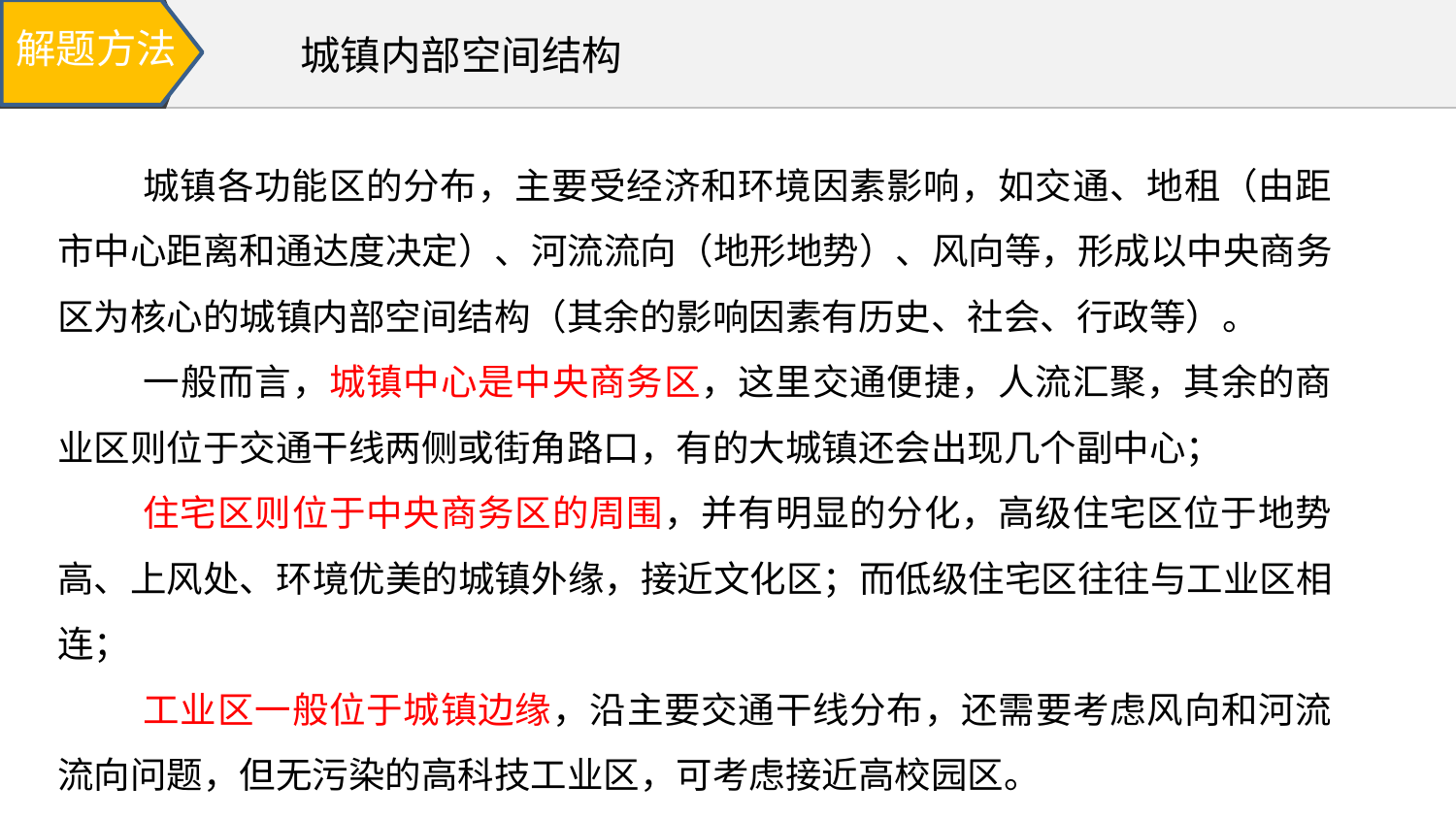

解题方法
# 城镇内部空间结构
城镇各功能区的分布，主要受经济和环境因素影响，如交通、地租（由距市中心距离和通达度决定）、河流流向（地形地势）、风向等，形成以中央商务区为核心的城镇内部空间结构（其余的影响因素有历史、社会、行政等）。
一般而言，城镇中心是中央商务区，这里交通便捷，人流汇聚，其余的商业区则位于交通干线两侧或街角路口，有的大城镇还会出现几个副中心；
住宅区则位于中央商务区的周围，并有明显的分化，高级住宅区位于地势高、上风处、环境优美的城镇外缘，接近文化区；而低级住宅区往往与工业区相连；
工业区一般位于城镇边缘，沿主要交通干线分布，还需要考虑风向和河流流向问题，但无污染的高科技工业区，可考虑接近高校园区。